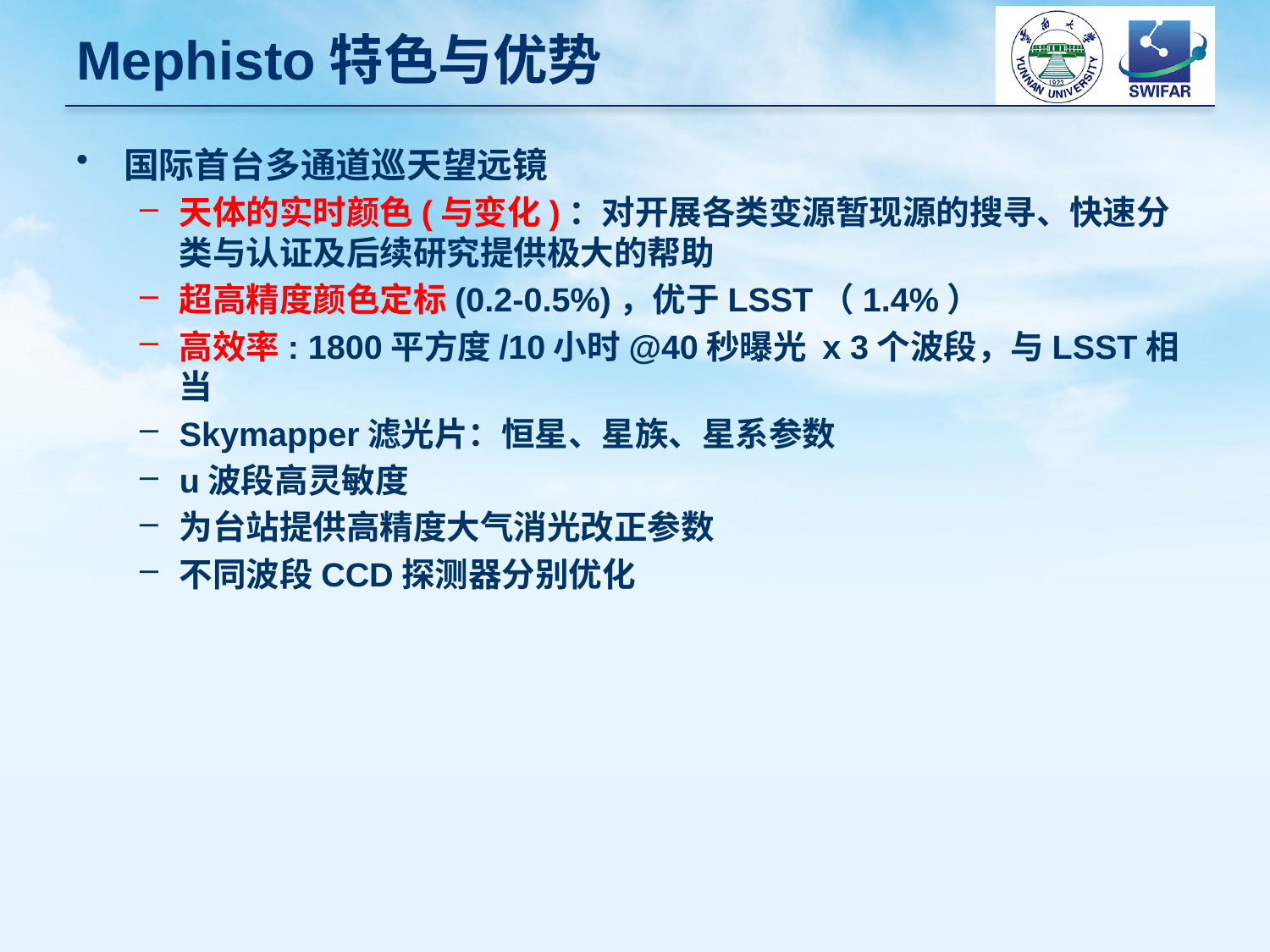

# Mephisto特色与优势
国际首台多通道巡天望远镜
天体的实时颜色(与变化)：对开展各类变源暂现源的搜寻、快速分类与认证及后续研究提供极大的帮助
超高精度颜色定标(0.2-0.5%)，优于LSST（1.4%）
高效率: 1800平方度/10小时@40秒曝光 x 3个波段，与LSST相当
Skymapper滤光片：恒星、星族、星系参数
u波段高灵敏度
为台站提供高精度大气消光改正参数
不同波段CCD探测器分别优化